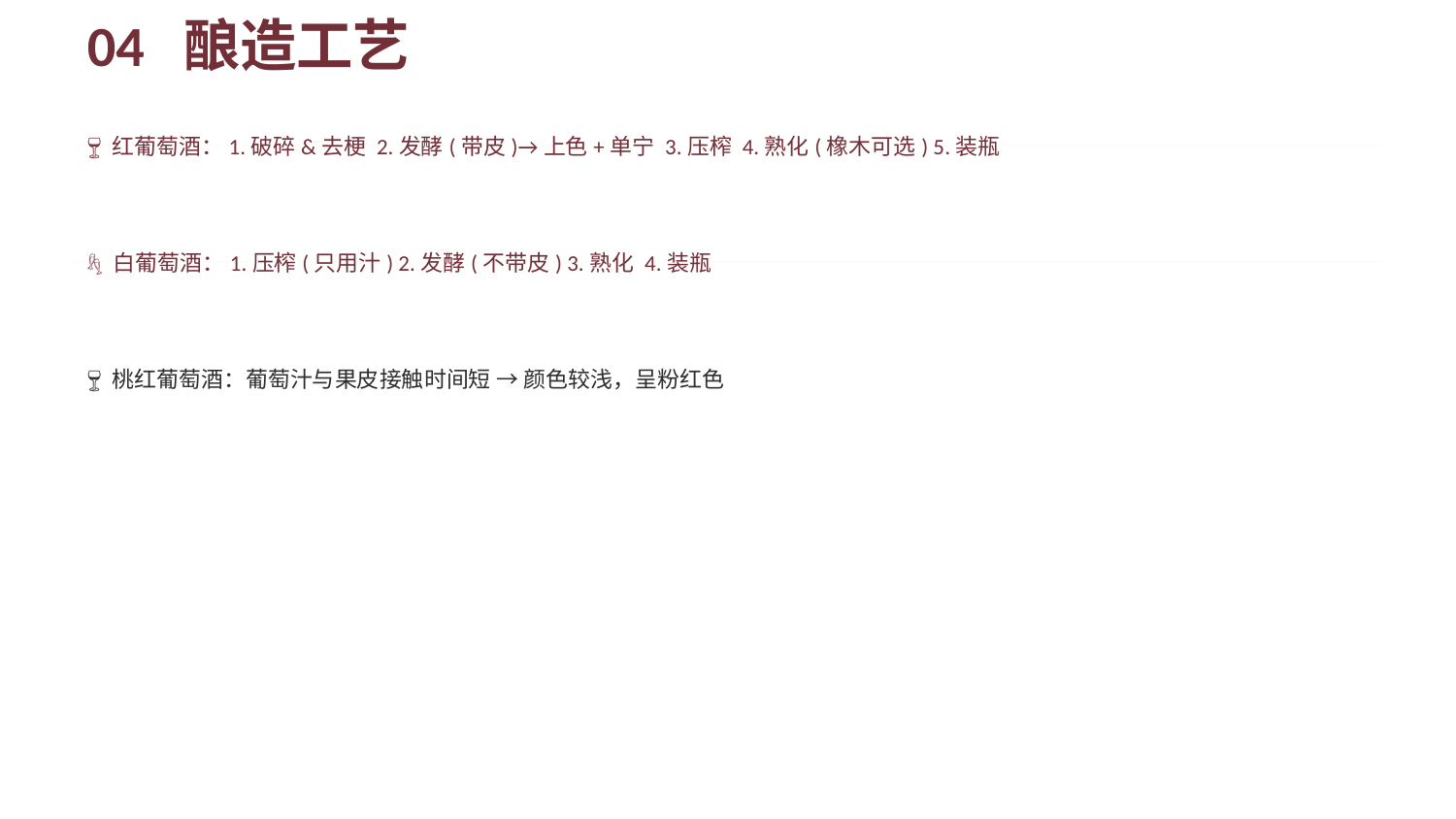

04  酿造工艺
🍷 红葡萄酒：1.破碎&去梗 2.发酵(带皮)→上色+单宁 3.压榨 4.熟化(橡木可选) 5.装瓶
🥂 白葡萄酒：1.压榨(只用汁) 2.发酵(不带皮) 3.熟化 4.装瓶
🍷 桃红葡萄酒：葡萄汁与果皮接触时间短 → 颜色较浅，呈粉红色